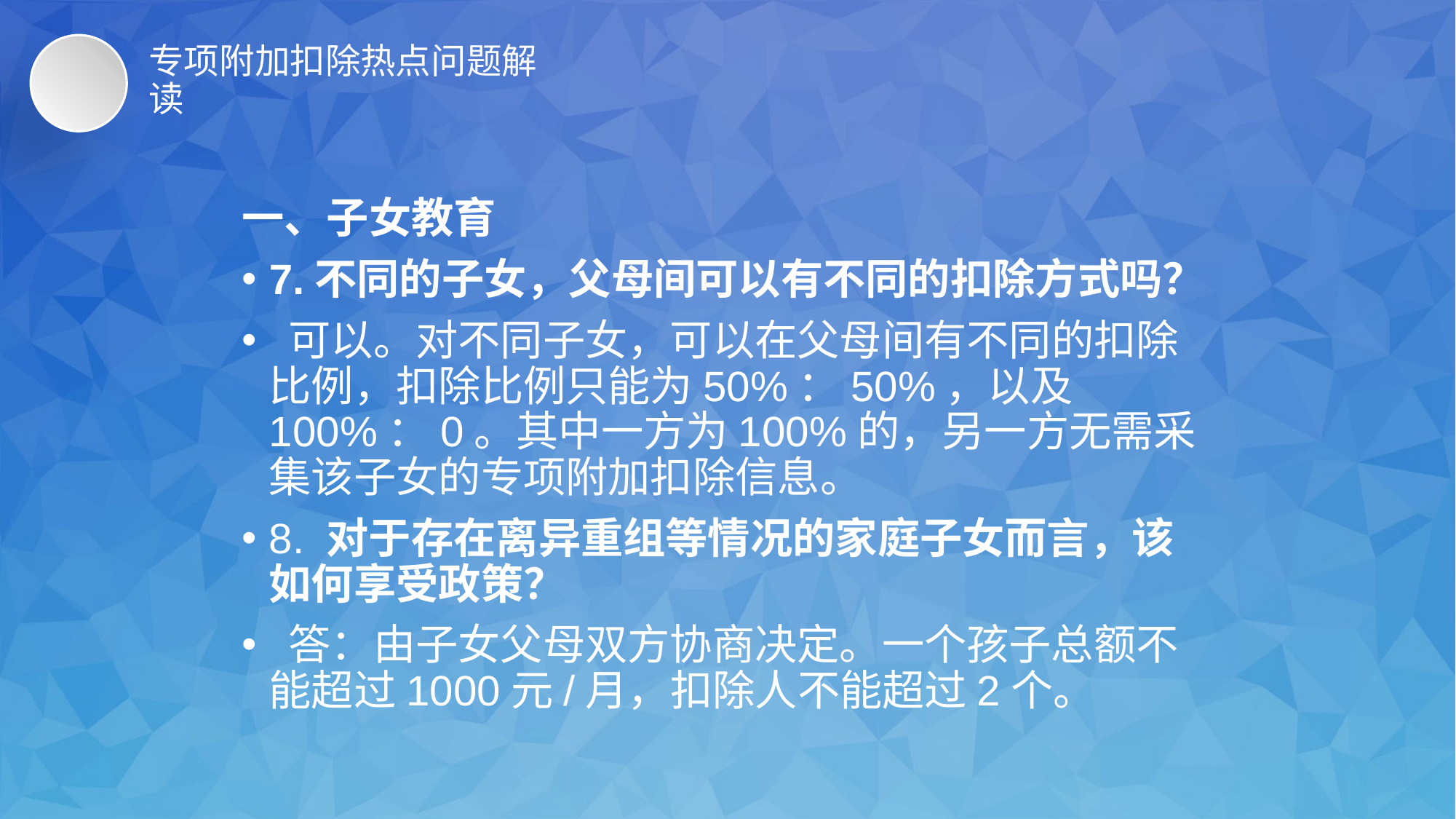

# 专项附加扣除热点问题解读
一、子女教育
7.不同的子女，父母间可以有不同的扣除方式吗？
 可以。对不同子女，可以在父母间有不同的扣除比例，扣除比例只能为50%：50%，以及100%：0。其中一方为100%的，另一方无需采集该子女的专项附加扣除信息。
8. 对于存在离异重组等情况的家庭子女而言，该如何享受政策？
 答：由子女父母双方协商决定。一个孩子总额不能超过1000元/月，扣除人不能超过2个。